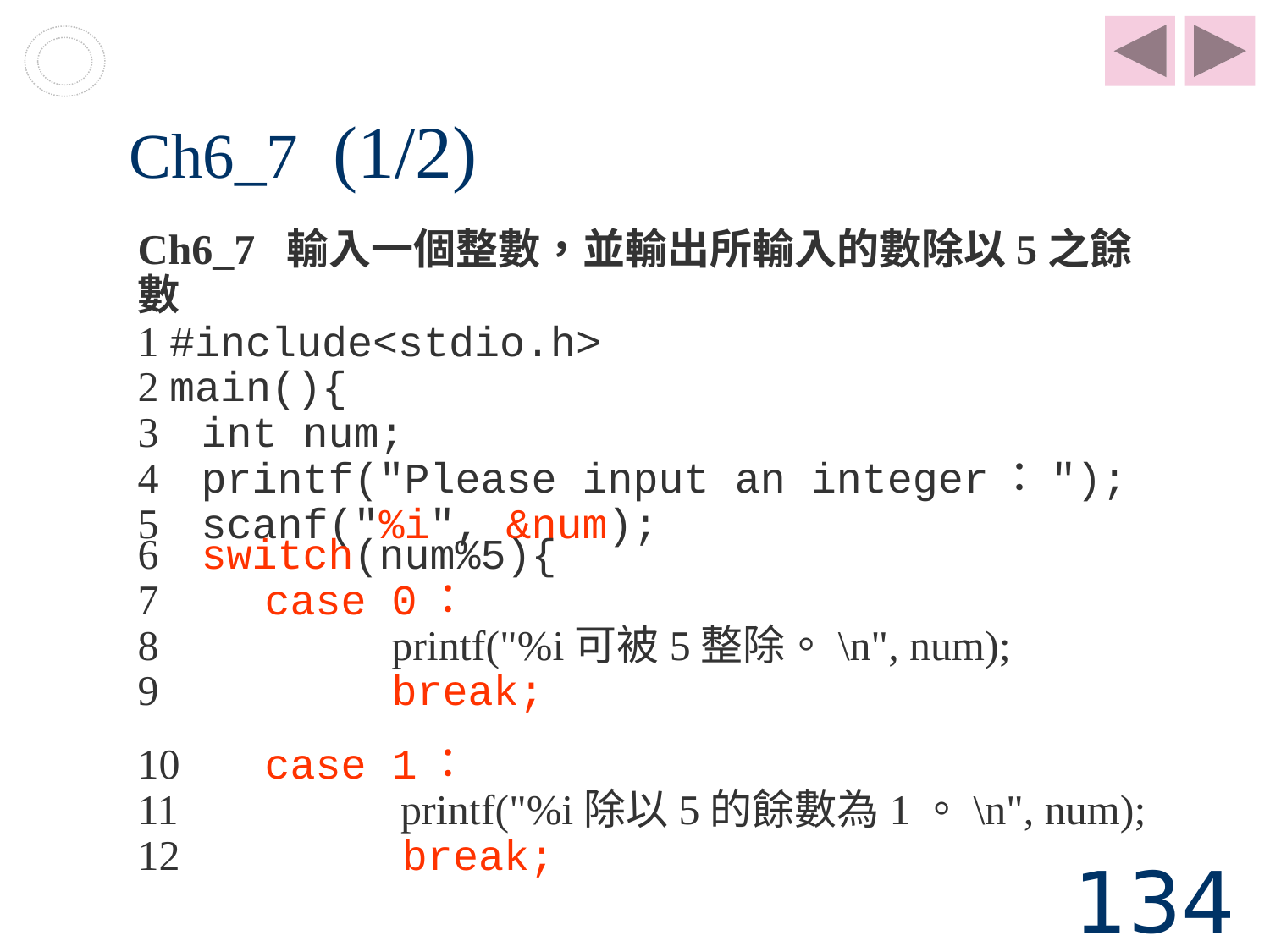

# Ch6_7  (1/2)
Ch6_7  輸入一個整數，並輸出所輸入的數除以5之餘數
1 #include<stdio.h>
2 main(){
3    int num;
4    printf("Please input an integer：");
5    scanf("%i", &num);
6    switch(num%5){
7          case 0：
8                      printf("%i可被5整除。\n", num);
9                      break;
10        case 1：
11                     printf("%i除以5的餘數為1。\n", num);
12                     break;
134